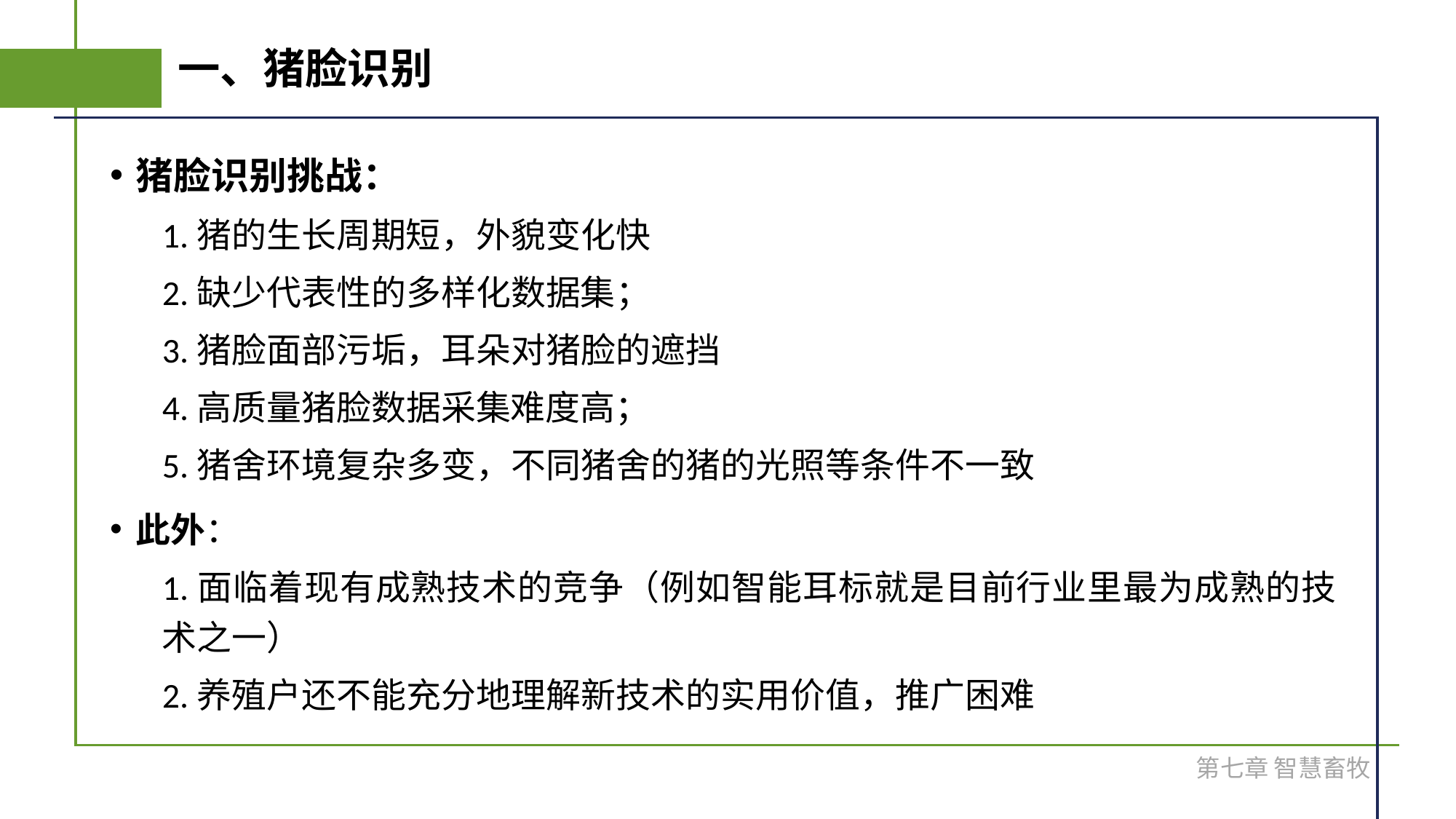

# 一、猪脸识别
猪脸识别挑战：
1.猪的生长周期短，外貌变化快
2.缺少代表性的多样化数据集；
3.猪脸面部污垢，耳朵对猪脸的遮挡
4.高质量猪脸数据采集难度高；
5.猪舍环境复杂多变，不同猪舍的猪的光照等条件不一致
此外：
1.面临着现有成熟技术的竞争（例如智能耳标就是目前行业里最为成熟的技术之一）
2.养殖户还不能充分地理解新技术的实用价值，推广困难

第七章 智慧畜牧